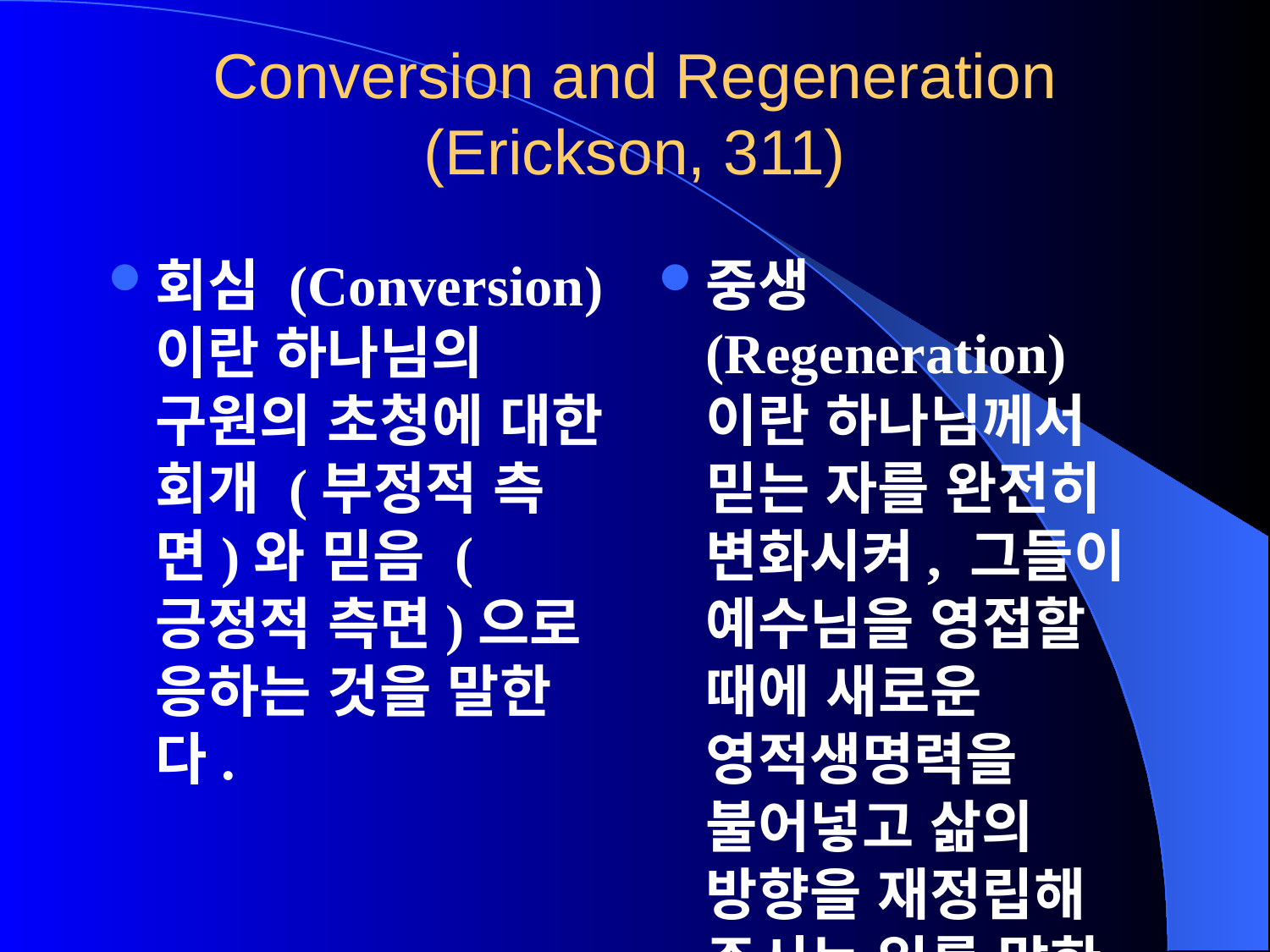

# Conversion and Regeneration (Erickson, 311)
회심 (Conversion) 이란 하나님의 구원의 초청에 대한 회개 (부정적 측면)와 믿음 (긍정적 측면)으로 응하는 것을 말한다.
중생 (Regeneration) 이란 하나님께서 믿는 자를 완전히 변화시켜, 그들이 예수님을 영접할 때에 새로운 영적생명력을 불어넣고 삶의 방향을 재정립해 주시는 일를 말한다.